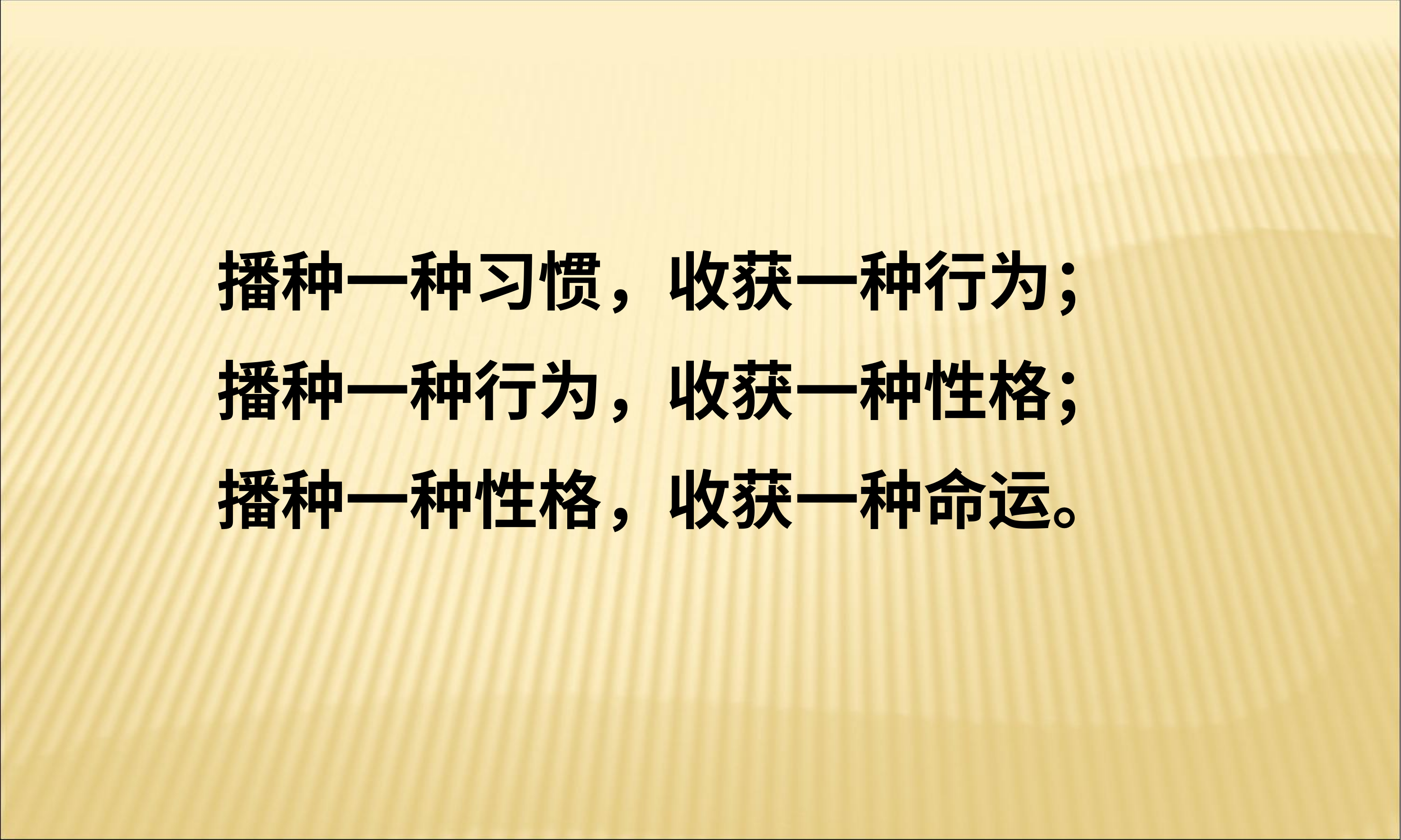

播种一种习惯，收获一种行为；
播种一种行为，收获一种性格；
播种一种性格，收获一种命运。